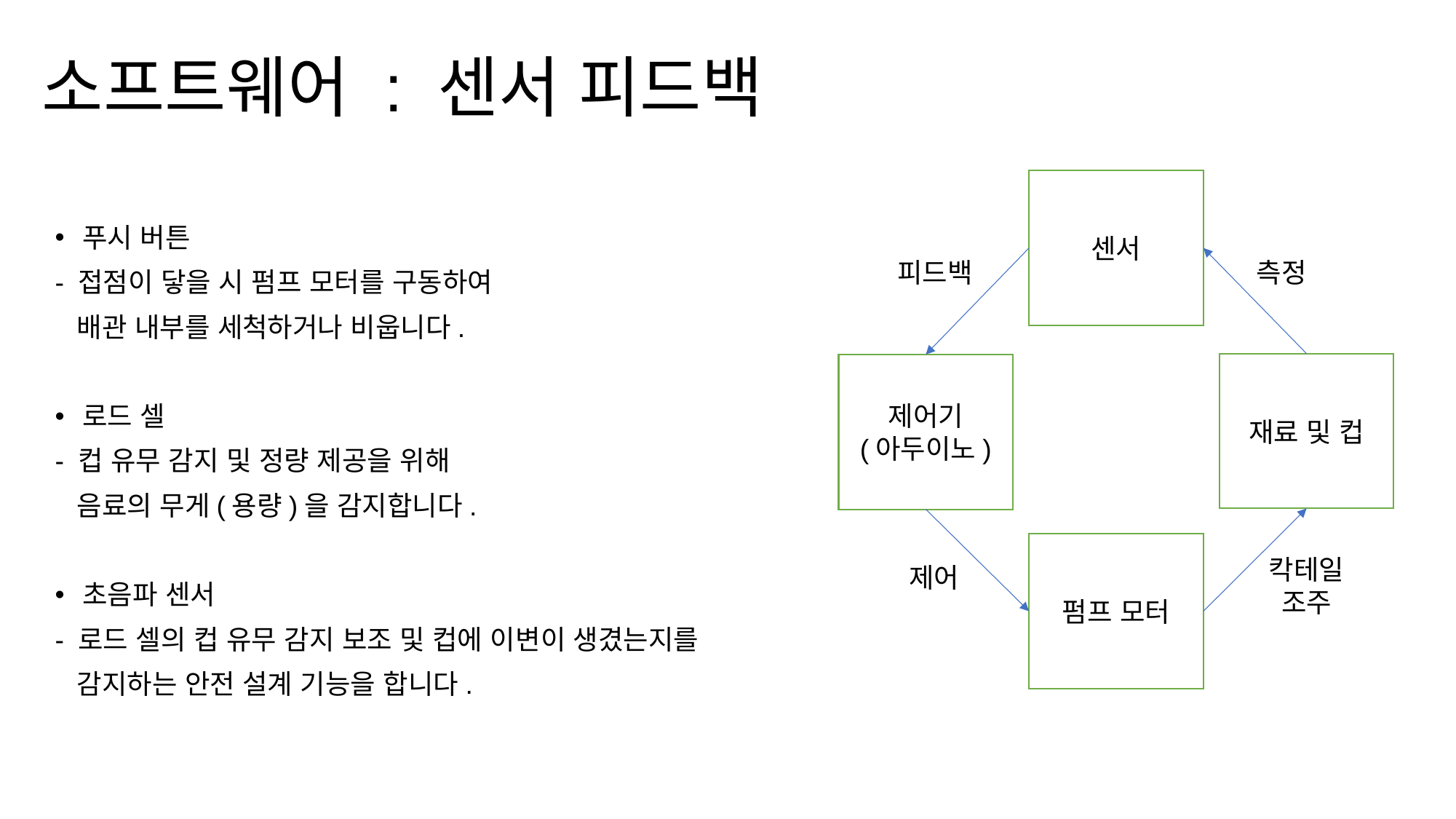

# 소프트웨어 : 센서 피드백
센서
푸시 버튼
- 접점이 닿을 시 펌프 모터를 구동하여
  배관 내부를 세척하거나 비웁니다.

로드 셀
- 컵 유무 감지 및 정량 제공을 위해
  음료의 무게(용량)을 감지합니다.

초음파 센서
- 로드 셀의 컵 유무 감지 보조 및 컵에 이변이 생겼는지를
  감지하는 안전 설계 기능을 합니다.
피드백
측정
재료 및 컵
제어기
(아두이노)
펌프 모터
칵테일 조주
제어